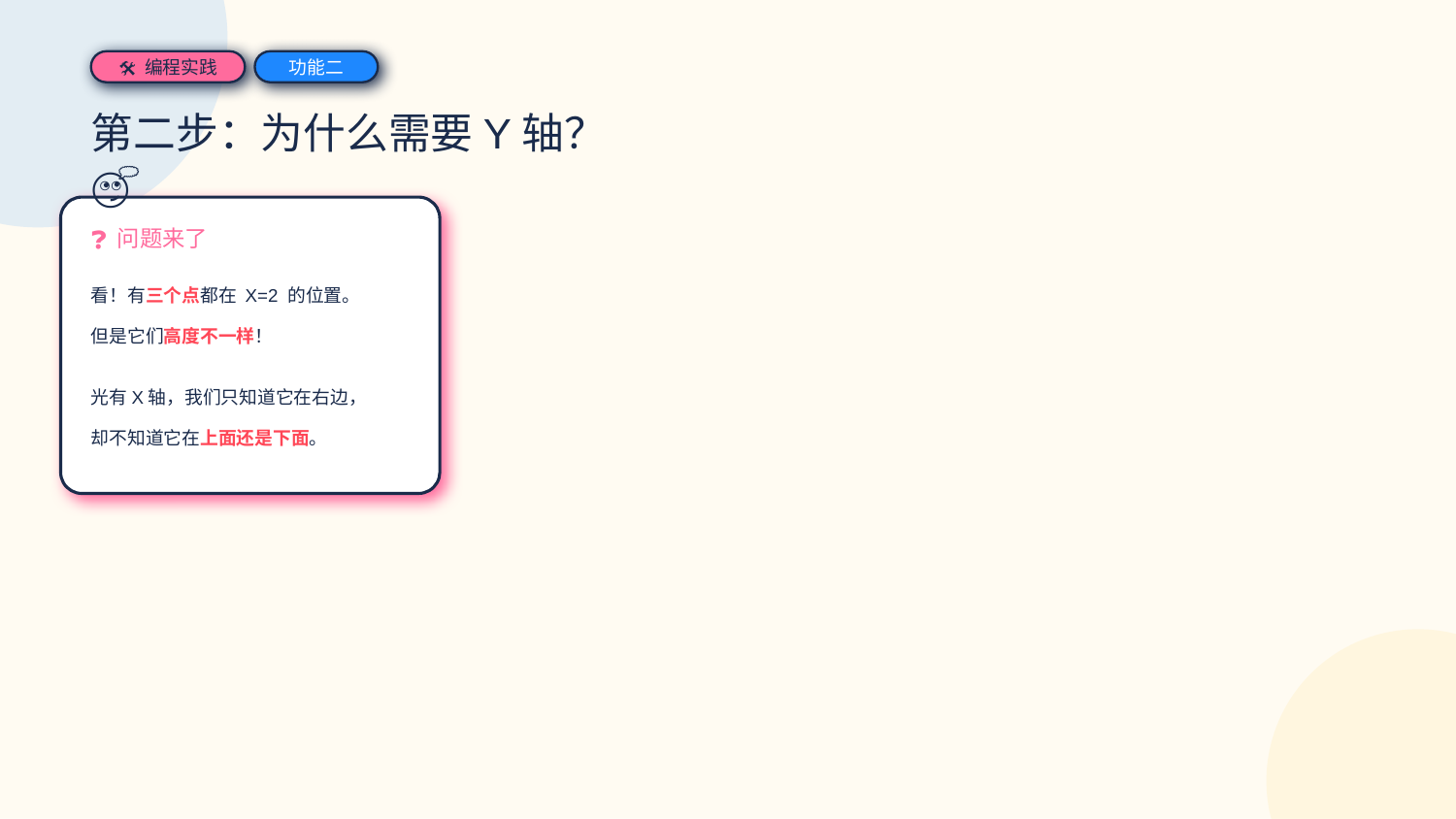

🛠 编程实践
功能二
第二步：为什么需要Y轴？🤔

❓ 问题来了
看！有三个点都在 X=2 的位置。
但是它们高度不一样！

光有X轴，我们只知道它在右边，
却不知道它在上面还是下面。